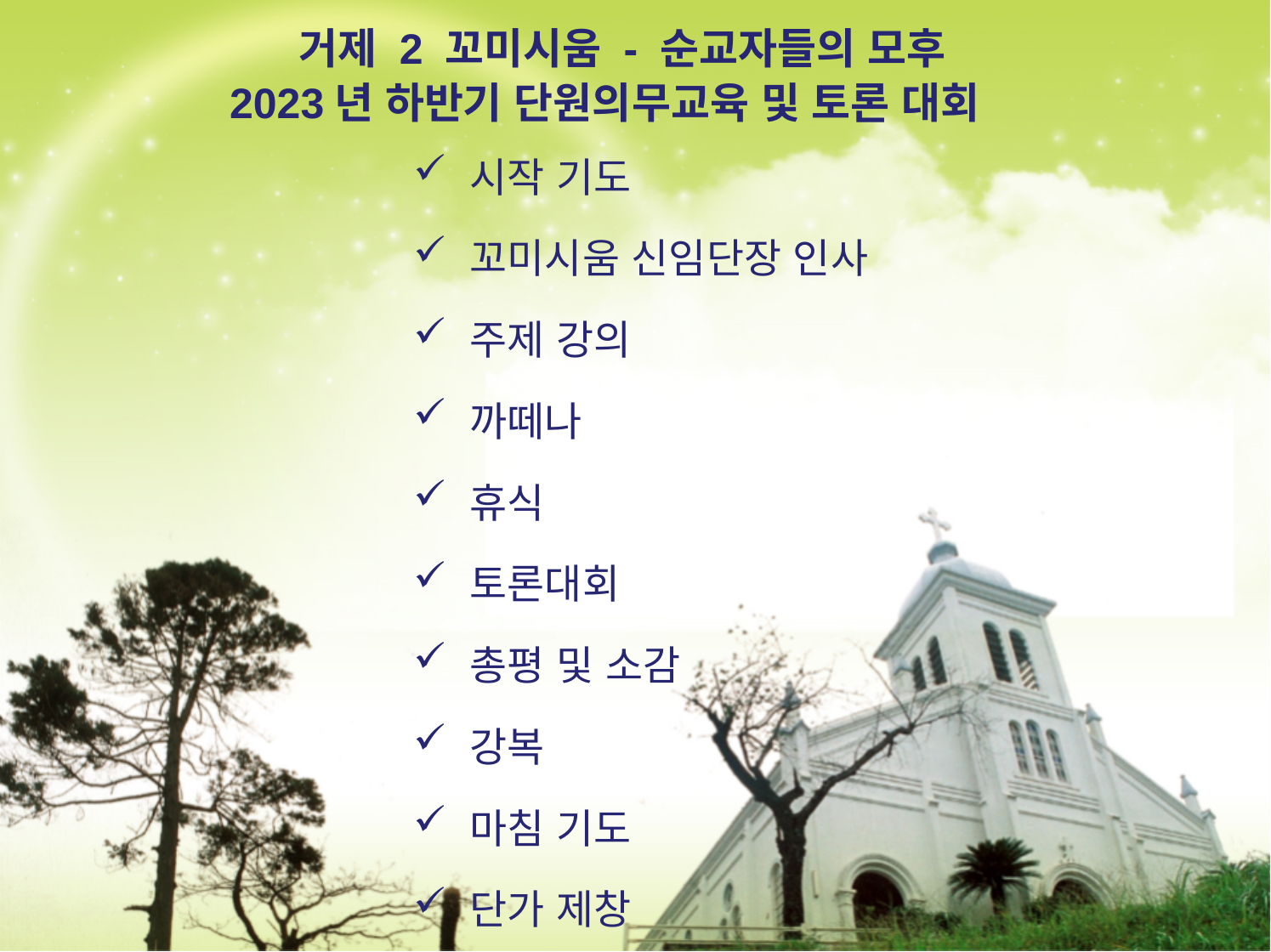

거제 2 꼬미시움 - 순교자들의 모후
  2023년 하반기 단원의무교육 및 토론 대회
시작 기도
꼬미시움 신임단장 인사
주제 강의
까떼나
휴식
토론대회
총평 및 소감
강복
마침 기도
단가 제창